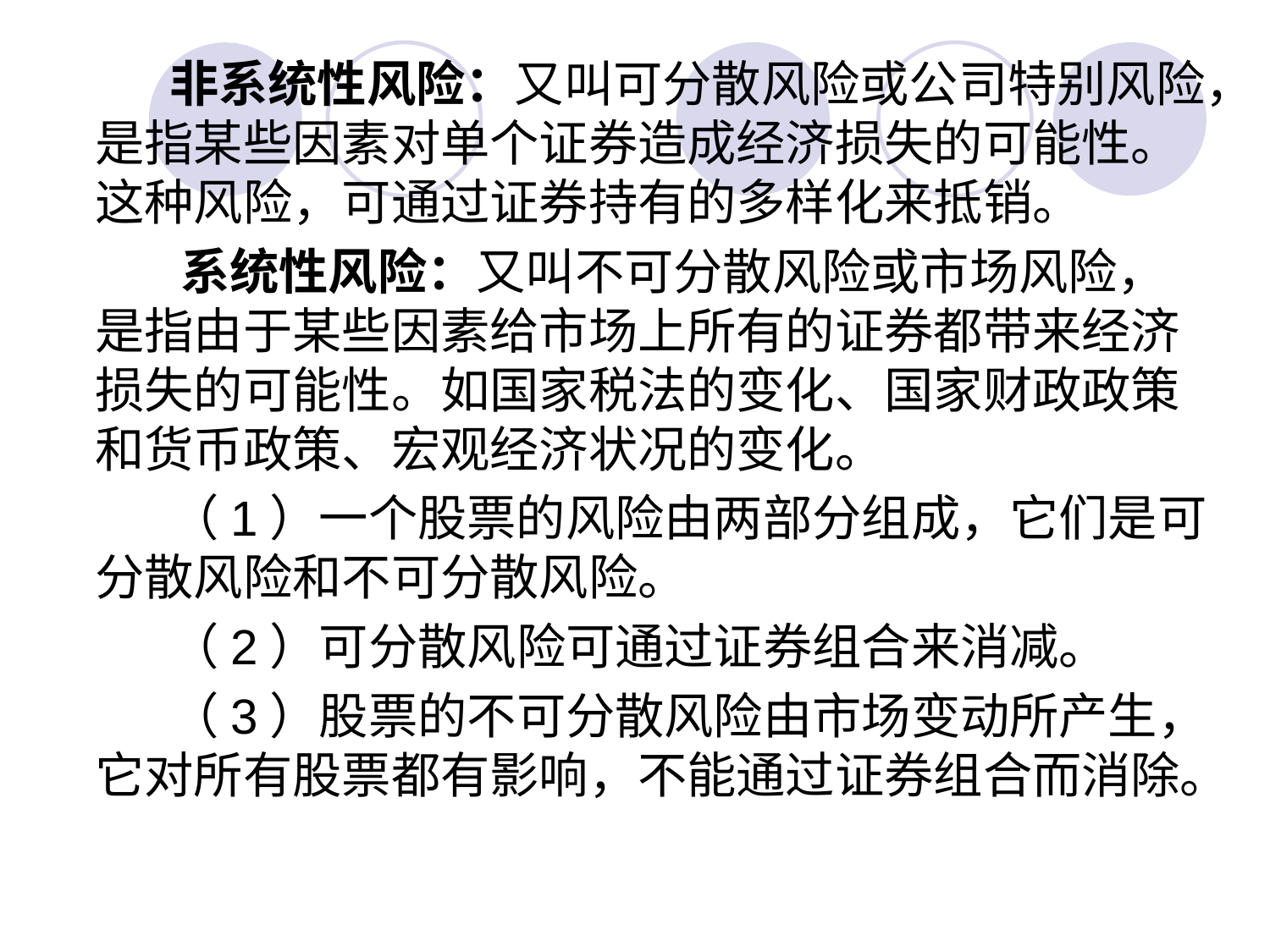

非系统性风险：又叫可分散风险或公司特别风险，是指某些因素对单个证券造成经济损失的可能性。这种风险，可通过证券持有的多样化来抵销。
           系统性风险：又叫不可分散风险或市场风险，是指由于某些因素给市场上所有的证券都带来经济损失的可能性。如国家税法的变化、国家财政政策和货币政策、宏观经济状况的变化。
          （1）一个股票的风险由两部分组成，它们是可分散风险和不可分散风险。
          （2）可分散风险可通过证券组合来消减。
          （3）股票的不可分散风险由市场变动所产生，它对所有股票都有影响，不能通过证券组合而消除。